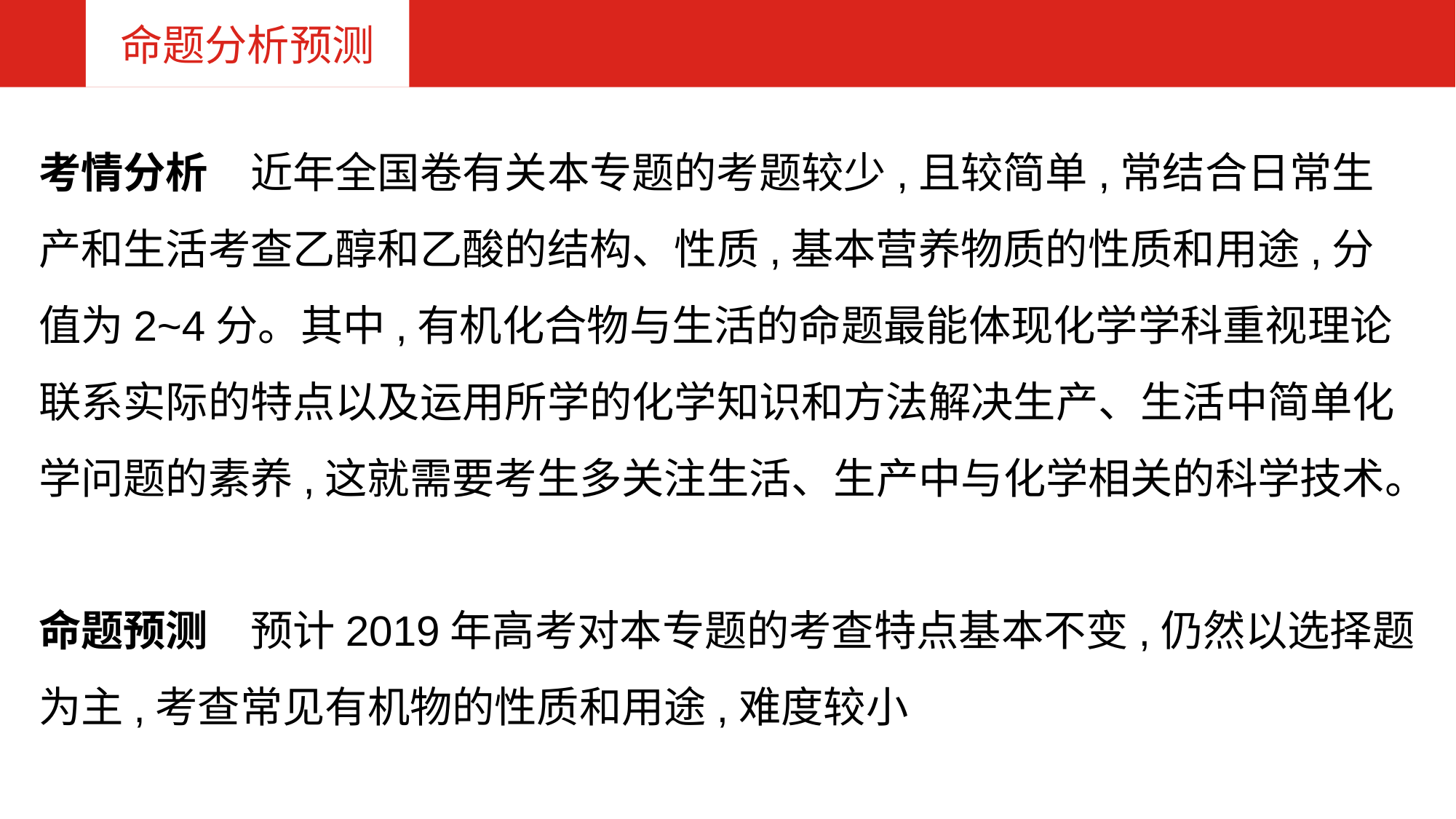

命题分析预测
考情分析　近年全国卷有关本专题的考题较少,且较简单,常结合日常生产和生活考查乙醇和乙酸的结构、性质,基本营养物质的性质和用途,分值为2~4分。其中,有机化合物与生活的命题最能体现化学学科重视理论联系实际的特点以及运用所学的化学知识和方法解决生产、生活中简单化学问题的素养,这就需要考生多关注生活、生产中与化学相关的科学技术。

命题预测　预计2019年高考对本专题的考查特点基本不变,仍然以选择题为主,考查常见有机物的性质和用途,难度较小